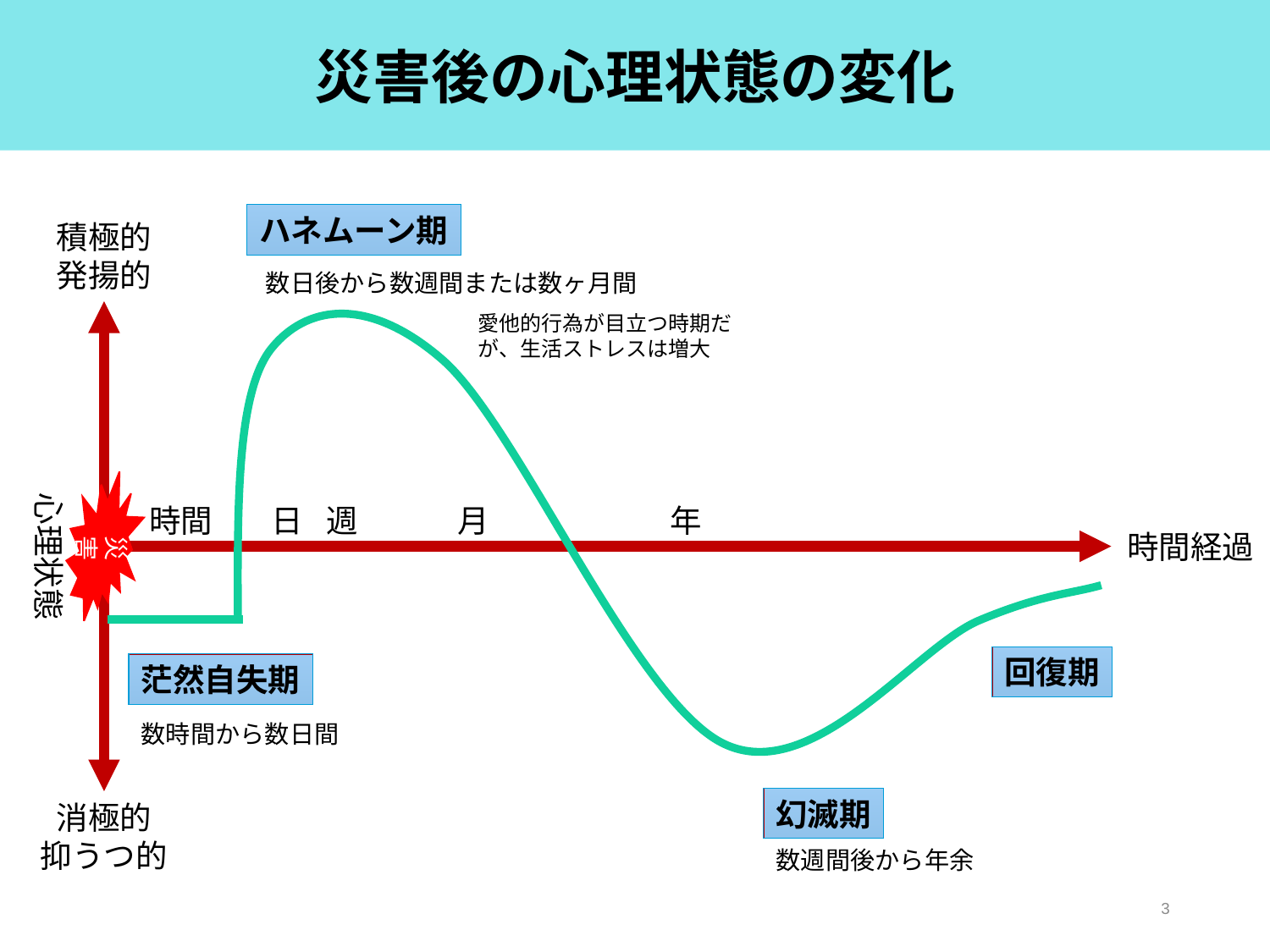

# 災害後の心理状態の変化
ハネムーン期
積極的
発揚的
数日後から数週間または数ヶ月間
愛他的行為が目立つ時期だが、生活ストレスは増大

災害
心理状態
時間
日
週
月
年
時間経過
回復期
茫然自失期
数時間から数日間
幻滅期
消極的
抑うつ的
数週間後から年余
3